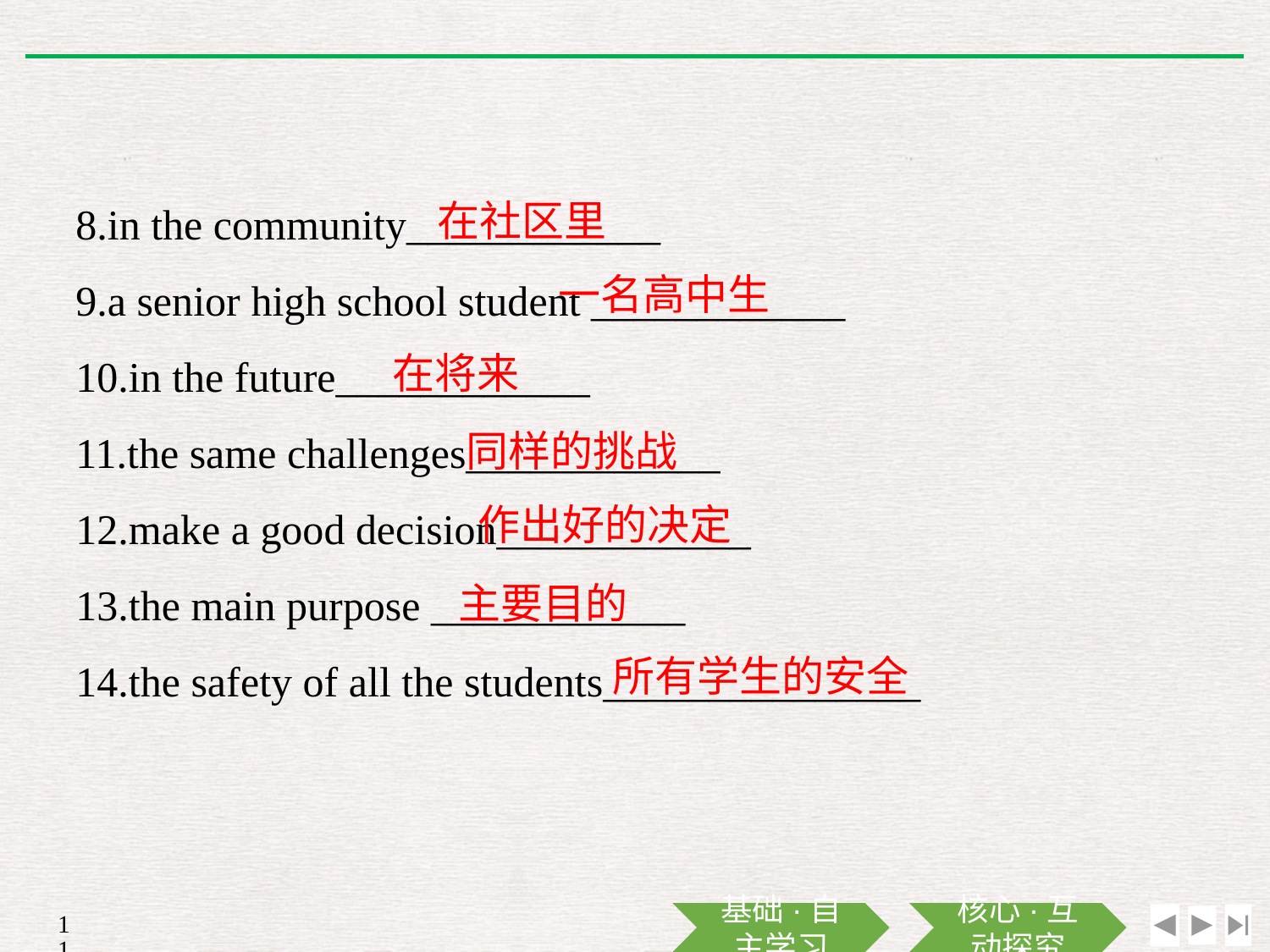

在社区里
8.in the community____________
9.a senior high school student ____________
10.in the future____________
11.the same challenges____________
12.make a good decision____________
13.the main purpose ____________
14.the safety of all the students_______________
一名高中生
在将来
同样的挑战
作出好的决定
主要目的
所有学生的安全